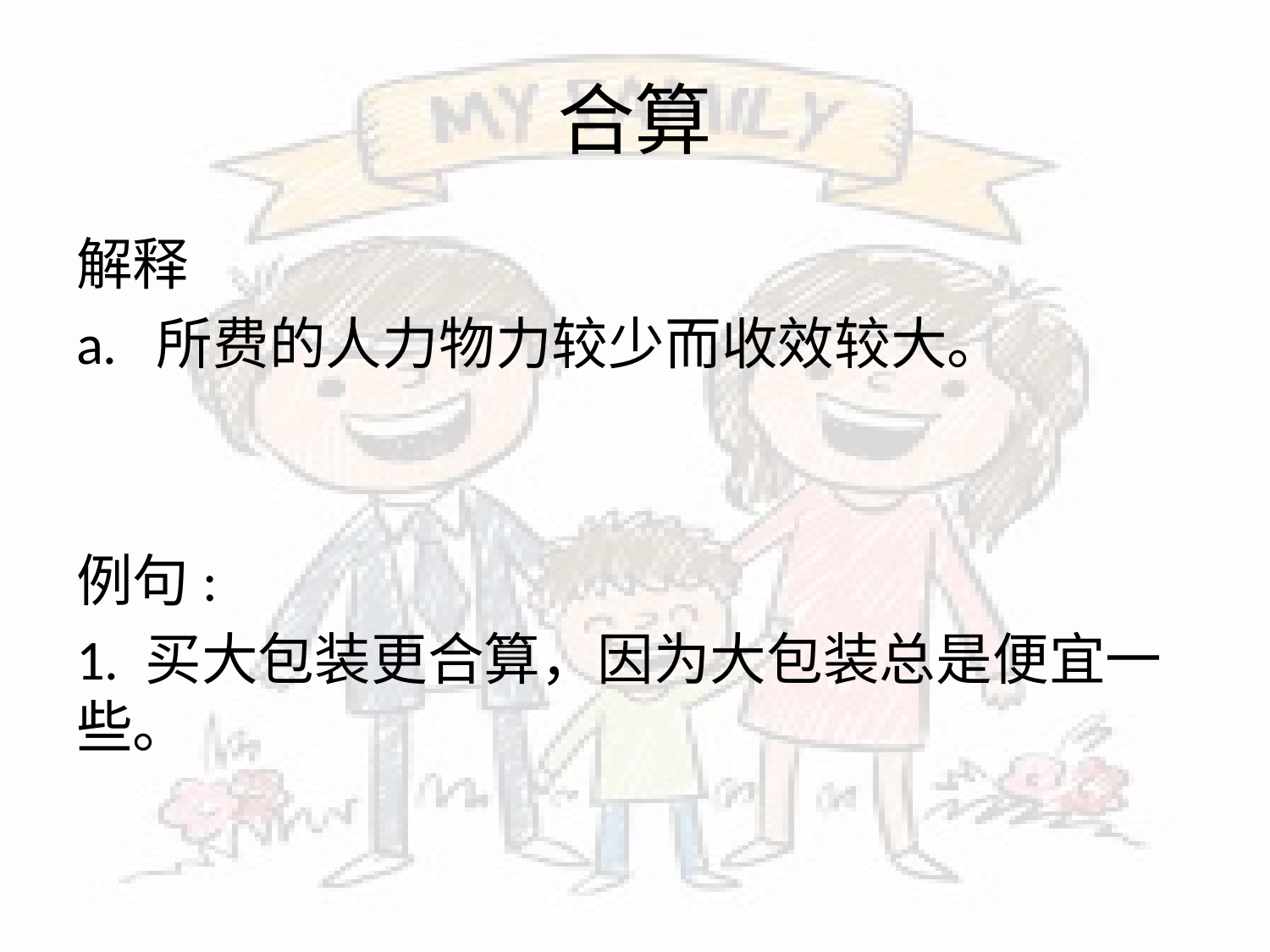

# 合算
解释
a.  所费的人力物力较少而收效较大。

例句:
1. 买大包装更合算，因为大包装总是便宜一些。